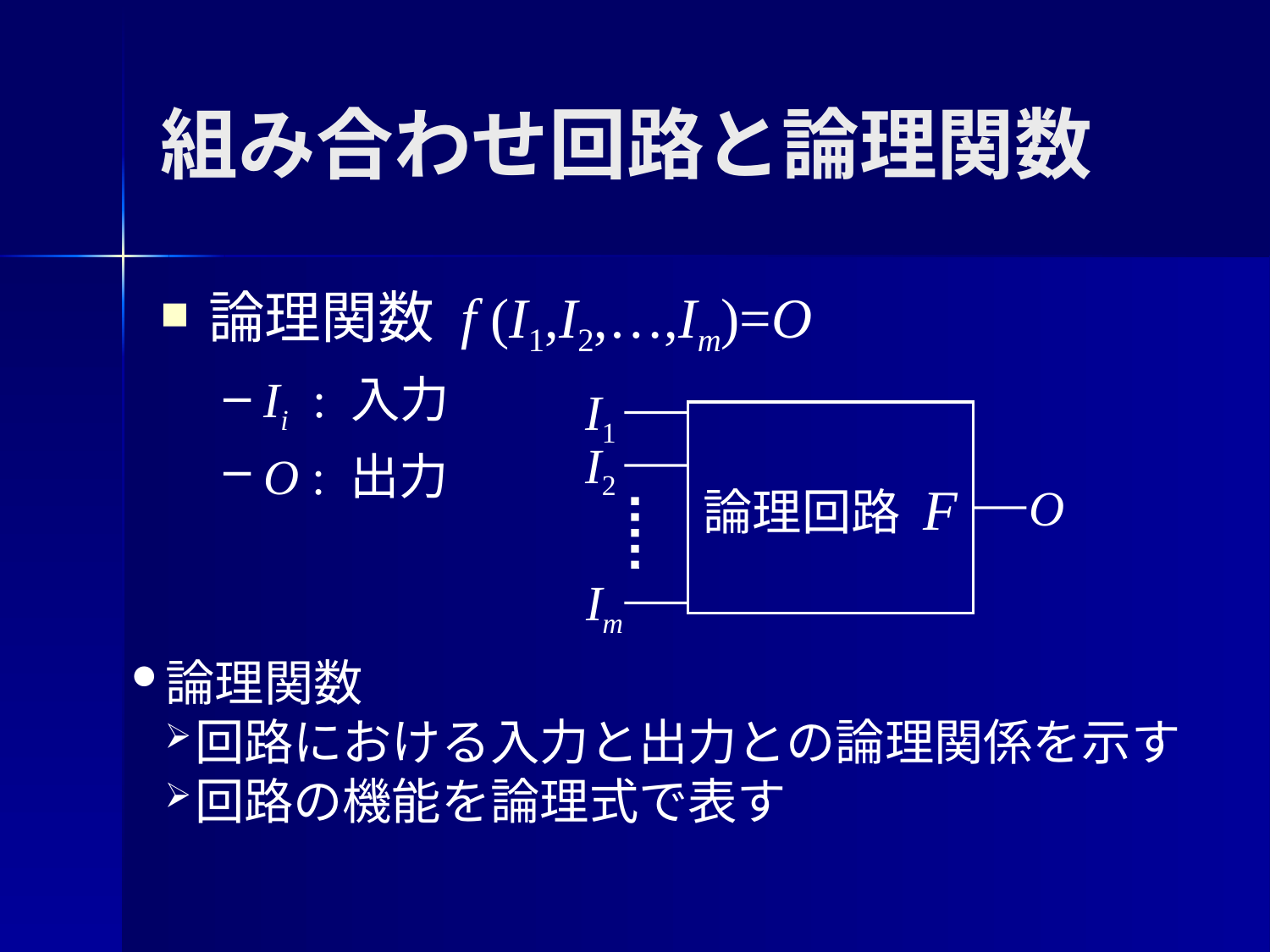

# 組み合わせ回路と論理関数
論理関数 f (I1,I2,…,Im)=O
Ii  : 入力
O : 出力
I1
論理回路 F

I2

O

Im

論理関数
回路における入力と出力との論理関係を示す
回路の機能を論理式で表す